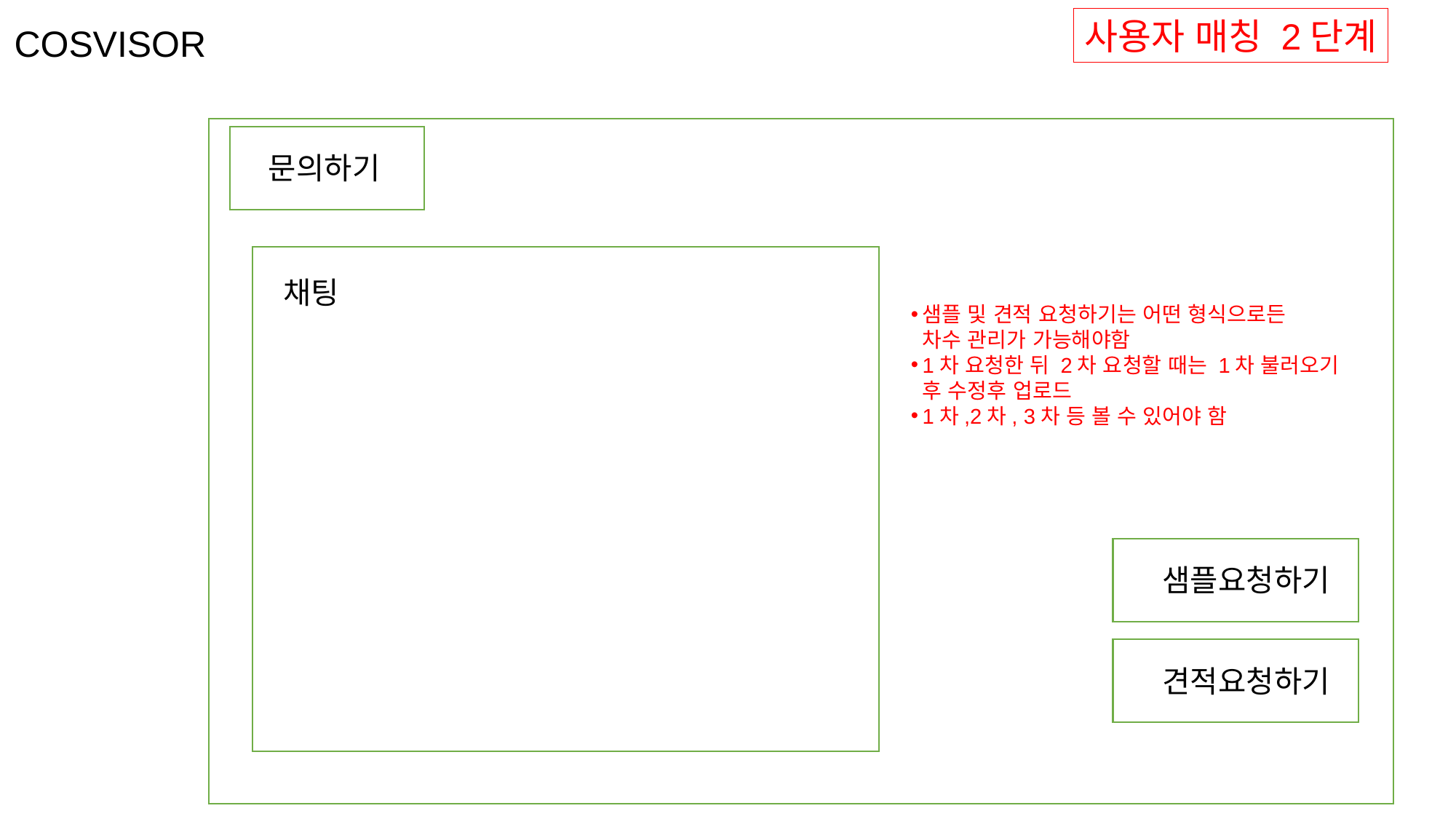

사용자 매칭 2단계
COSVISOR

문의하기

채팅
샘플 및 견적 요청하기는 어떤 형식으로든
차수 관리가 가능해야함
1차 요청한 뒤 2차 요청할 때는 1차 불러오기 후 수정후 업로드
1차,2차, 3차 등 볼 수 있어야 함

샘플요청하기

견적요청하기